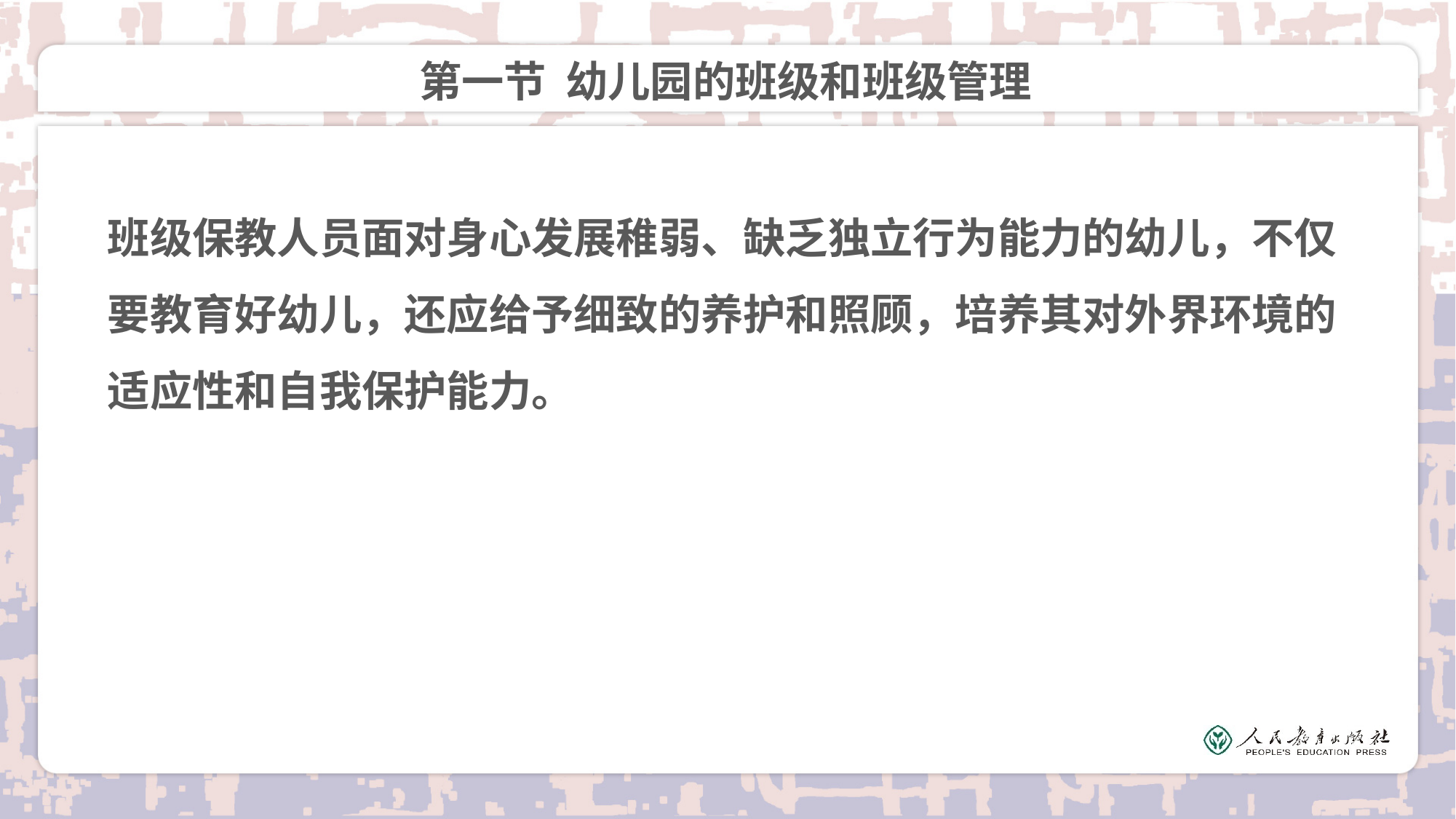

# 第一节  幼儿园的班级和班级管理
班级保教人员面对身心发展稚弱、缺乏独立行为能力的幼儿，不仅要教育好幼儿，还应给予细致的养护和照顾，培养其对外界环境的适应性和自我保护能力。